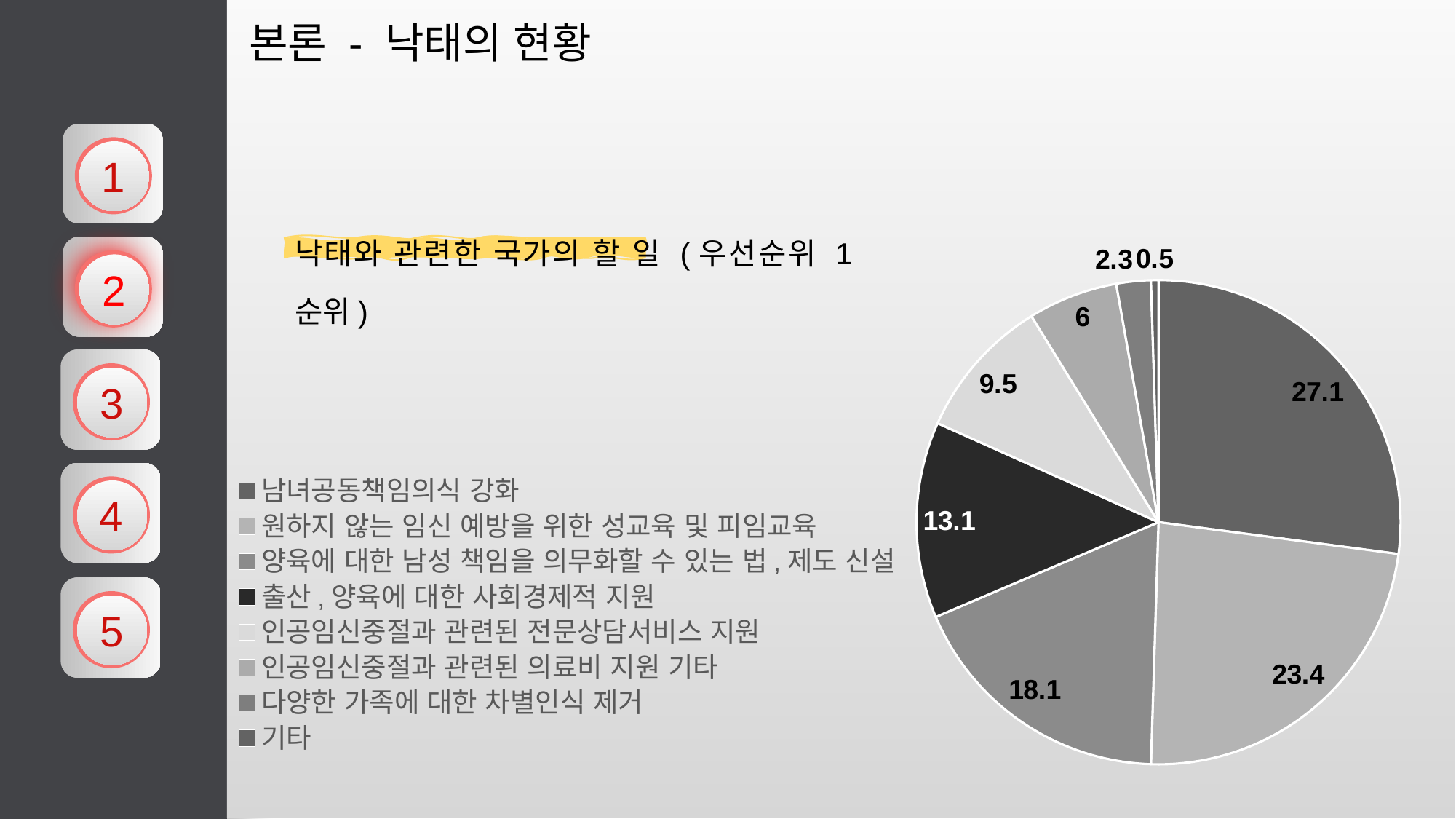

### Chart

| Category | 판매 |
|---|---|
| 남녀공동책임의식 강화 | 27.1 |
| 원하지 않는 임신 예방을 위한 성교육 및 피임교육 | 23.4 |
| 양육에 대한 남성 책임을 의무화할 수 있는 법,제도 신설 | 18.1 |
| 출산,양육에 대한 사회경제적 지원 | 13.1 |
| 인공임신중절과 관련된 전문상담서비스 지원 | 9.5 |
| 인공임신중절과 관련된 의료비 지원 기타 | 6.0 |
| 다양한 가족에 대한 차별인식 제거 | 2.3 |
| 기타 | 0.5 |
본론 - 낙태의 현황

1
낙태와 관련한 국가의 할 일 (우선순위 1순위)

2

3

4

5